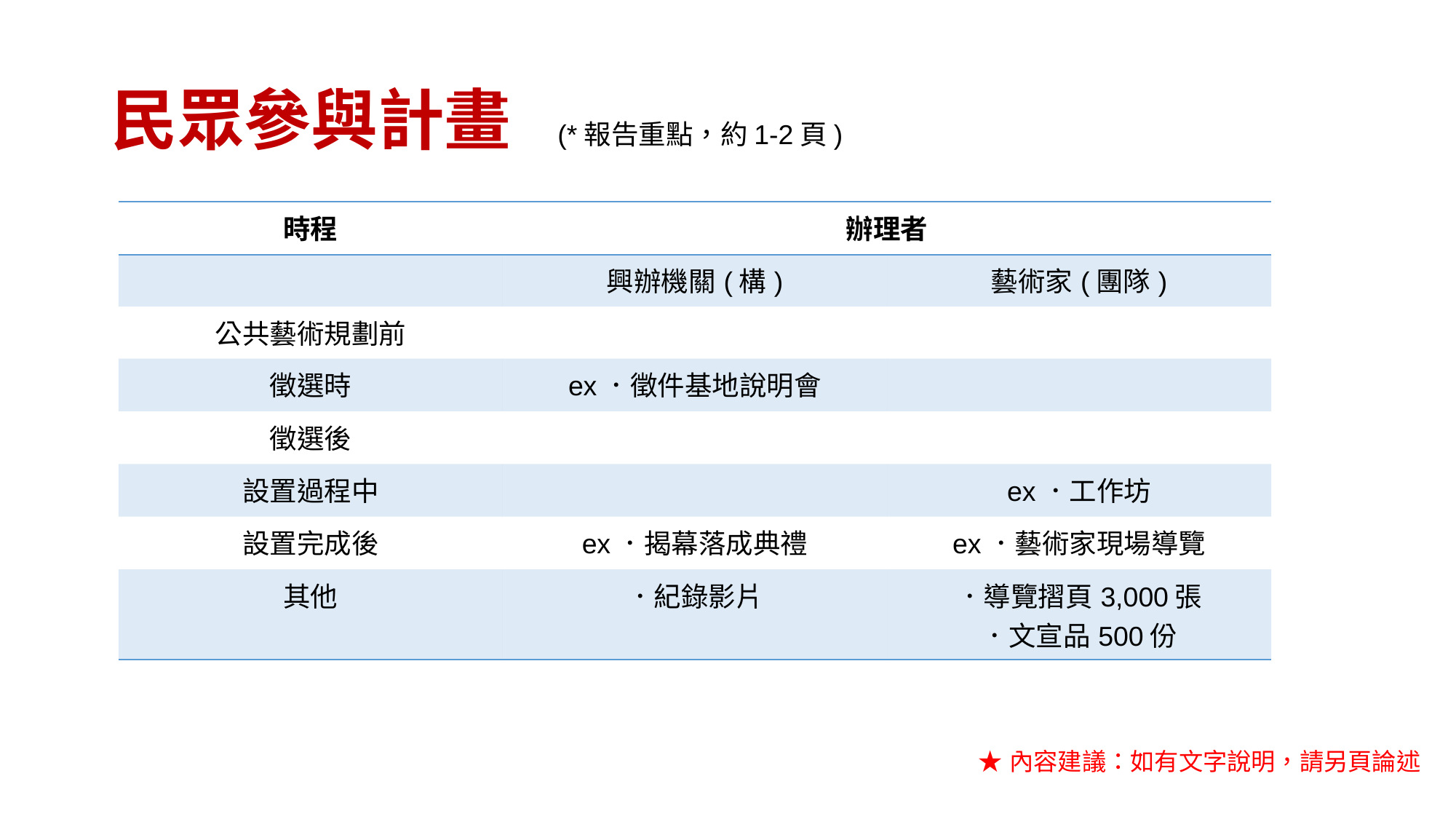

# 民眾參與計畫  (*報告重點，約1-2頁)
| 時程 | 辦理者 |  |
| --- | --- | --- |
|  | 興辦機關(構) | 藝術家(團隊) |
| 公共藝術規劃前 |  |  |
| 徵選時 | ex．徵件基地說明會 |  |
| 徵選後 |  |  |
| 設置過程中 |  | ex．工作坊 |
| 設置完成後 | ex．揭幕落成典禮 | ex．藝術家現場導覽 |
| 其他 | ．紀錄影片 | ．導覽摺頁3,000張 ．文宣品500份 |
★內容建議：如有文字說明，請另頁論述